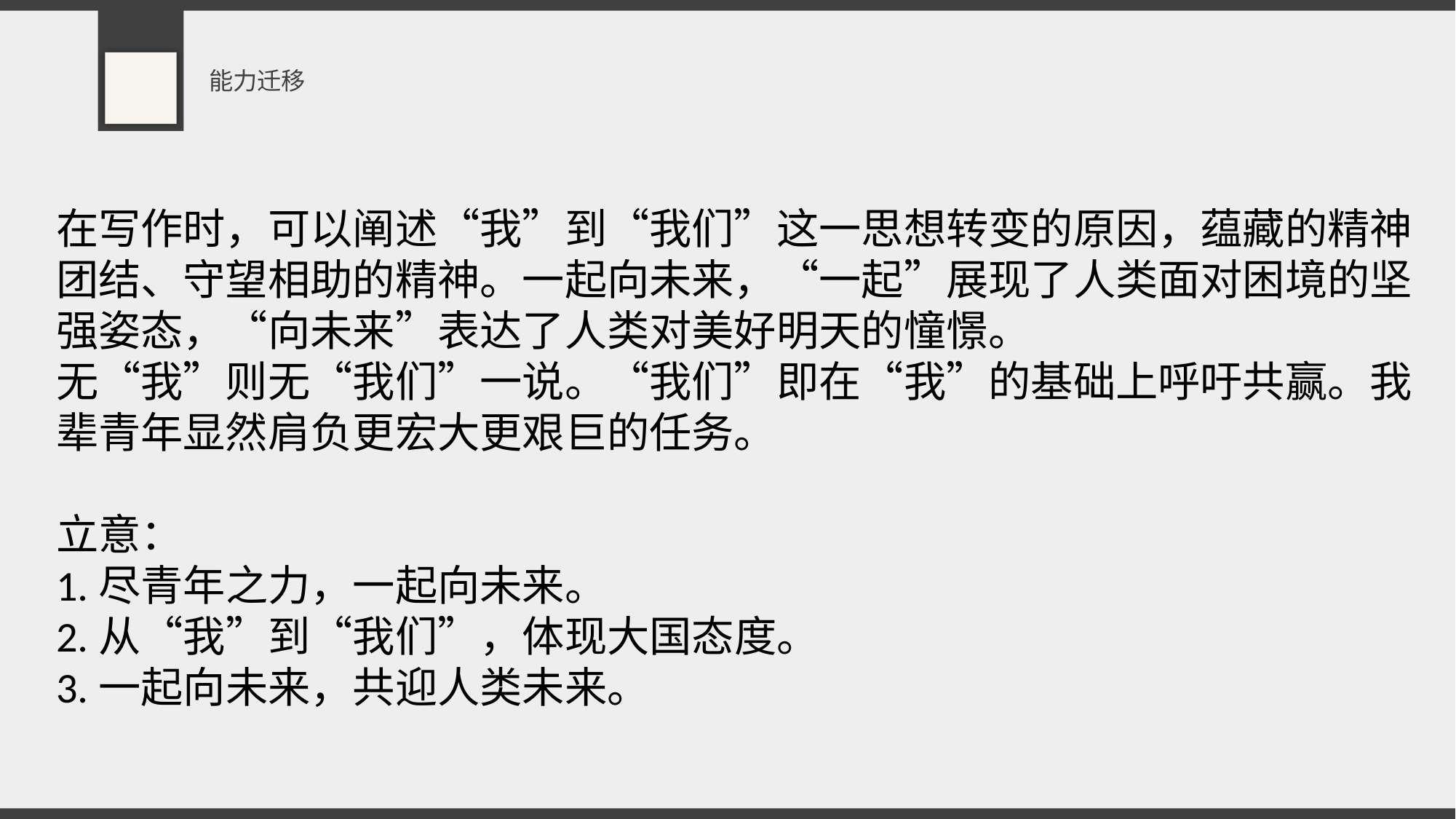

能力迁移
在写作时，可以阐述“我”到“我们”这一思想转变的原因，蕴藏的精神团结、守望相助的精神。一起向未来，“一起”展现了人类面对困境的坚强姿态，“向未来”表达了人类对美好明天的憧憬。
无“我”则无“我们”一说。“我们”即在“我”的基础上呼吁共赢。我辈青年显然肩负更宏大更艰巨的任务。

立意：
1.尽青年之力，一起向未来。
2.从“我”到“我们”，体现大国态度。
3.一起向未来，共迎人类未来。